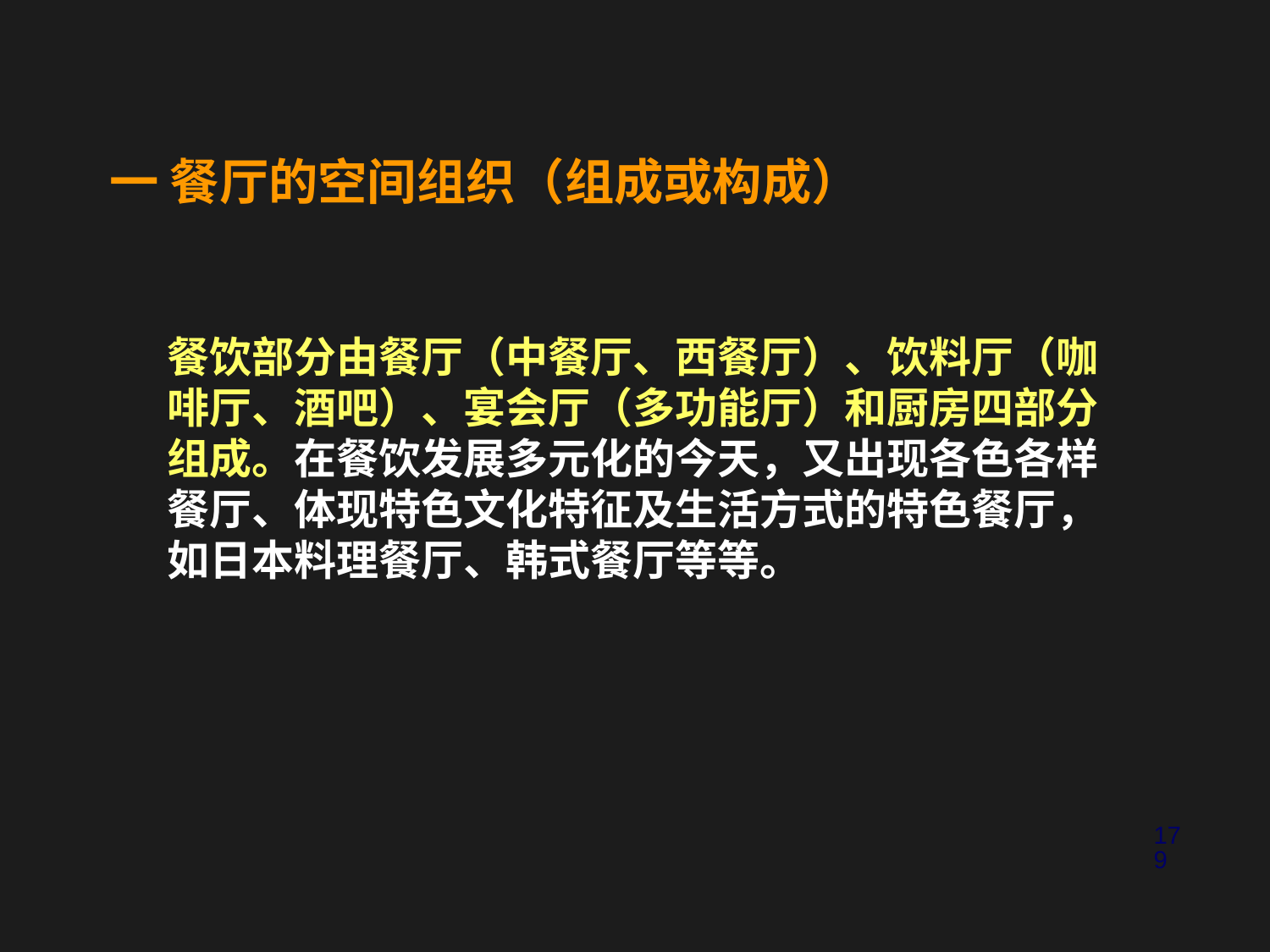

一 餐厅的空间组织（组成或构成）
餐饮部分由餐厅（中餐厅、西餐厅）、饮料厅（咖啡厅、酒吧）、宴会厅（多功能厅）和厨房四部分组成。在餐饮发展多元化的今天，又出现各色各样餐厅、体现特色文化特征及生活方式的特色餐厅，如日本料理餐厅、韩式餐厅等等。
179